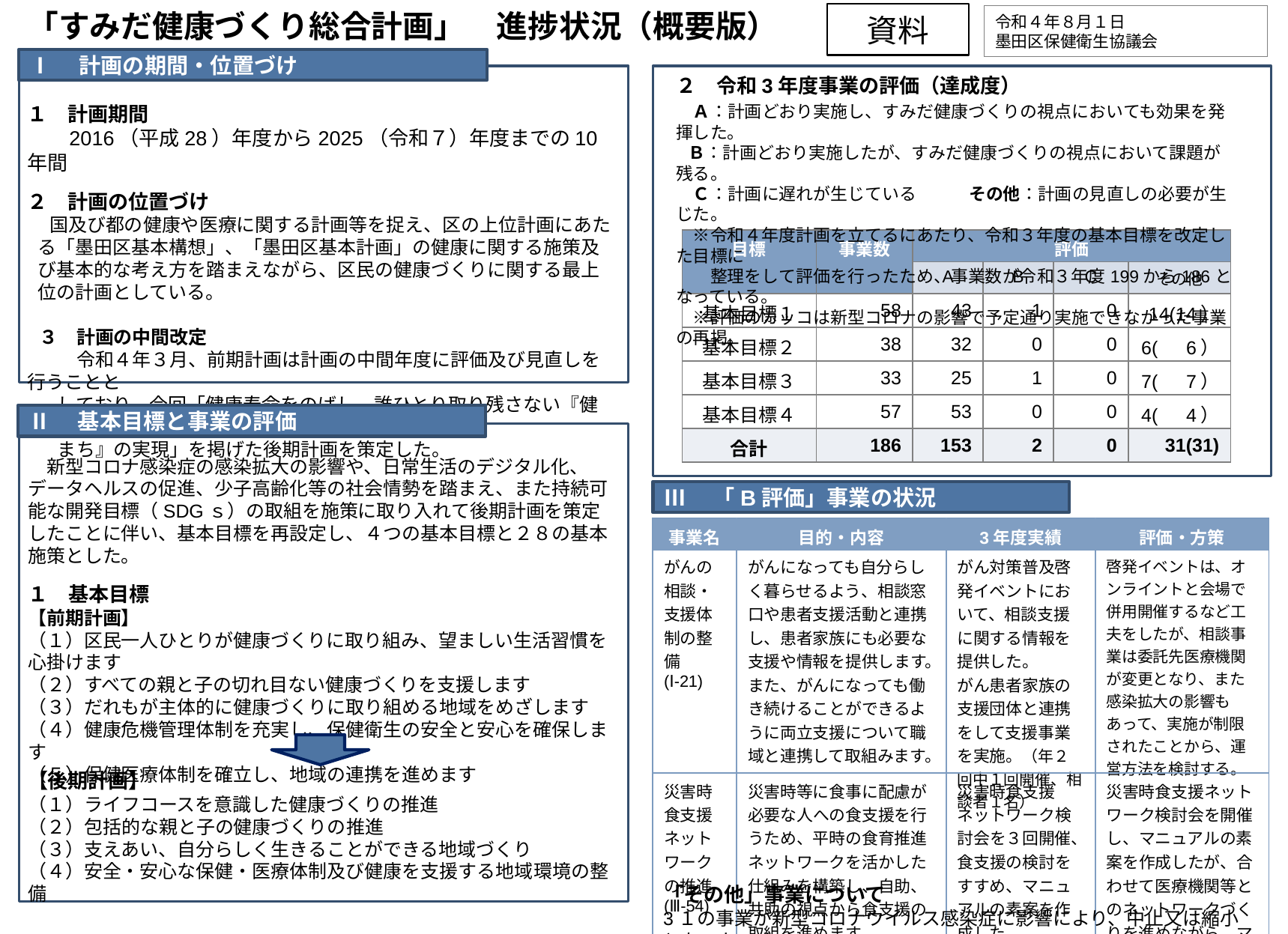

「すみだ健康づくり総合計画」　進捗状況（概要版）
資料
令和４年８月１日
墨田区保健衛生協議会

２　令和3年度事業の評価（達成度）

Ⅰ　計画の期間・位置づけ

　Ａ：計画どおり実施し、すみだ健康づくりの視点においても効果を発揮した。
  Ｂ：計画どおり実施したが、すみだ健康づくりの視点において課題が残る。
　Ｃ：計画に遅れが生じている　　　その他：計画の見直しの必要が生じた。
　※令和４年度計画を立てるにあたり、令和３年度の基本目標を改定した目標に
　　整理をして評価を行ったため、事業数が令和３年度199から186となっている。
　※評価のカッコは新型コロナの影響で予定通り実施できなかった事業の再掲。
１　計画期間
　　2016（平成28）年度から2025（令和７）年度までの10年間

２　計画の位置づけ
国及び都の健康や医療に関する計画等を捉え、区の上位計画にあたる「墨田区基本構想」、「墨田区基本計画」の健康に関する施策及び基本的な考え方を踏まえながら、区民の健康づくりに関する最上位の計画としている。

３　計画の中間改定
　　令和４年３月、前期計画は計画の中間年度に評価及び見直しを行うことと
　しており、今回「健康寿命をのばし、誰ひとり取り残さない『健康長寿日本一の
　まち』の実現」を掲げた後期計画を策定した。
| 目標 | 事業数 | 評価 |  |  |  |
| --- | --- | --- | --- | --- | --- |
|  |  | A | B | C | その他 |
| 基本目標１ | 58 | 43 | 1 | 0 | 14(14） |
| 基本目標２ | 38 | 32 | 0 | 0 | 6(　6） |
| 基本目標３ | 33 | 25 | 1 | 0 | 7(　7） |
| 基本目標４ | 57 | 53 | 0 | 0 | 4(　4） |
| 合計 | 186 | 153 | 2 | 0 | 31(31) |
Ⅱ　基本目標と事業の評価

　新型コロナ感染症の感染拡大の影響や、日常生活のデジタル化、データヘルスの促進、少子高齢化等の社会情勢を踏まえ、また持続可能な開発目標（SDGｓ）の取組を施策に取り入れて後期計画を策定したことに伴い、基本目標を再設定し、４つの基本目標と２８の基本施策とした。

１　基本目標
【前期計画】
（１）区民一人ひとりが健康づくりに取り組み、望ましい生活習慣を心掛けます
（２）すべての親と子の切れ目ない健康づくりを支援します
（３）だれもが主体的に健康づくりに取り組める地域をめざします
（４）健康危機管理体制を充実し、保健衛生の安全と安心を確保します
（５）保健医療体制を確立し、地域の連携を進めます
Ⅲ　「B評価」事業の状況
| 事業名 | 目的・内容 | 3年度実績 | 評価・方策 |
| --- | --- | --- | --- |
| がんの相談・支援体制の整備 (Ⅰ-21) | がんになっても自分らしく暮らせるよう、相談窓口や患者支援活動と連携し、患者家族にも必要な支援や情報を提供します。また、がんになっても働き続けることができるように両立支援について職域と連携して取組みます。 | がん対策普及啓発イベントにおいて、相談支援に関する情報を提供した。 がん患者家族の支援団体と連携をして支援事業を実施。（年２回中１回開催、相談者１名） | 啓発イベントは、オンライントと会場で併用開催するなど工夫をしたが、相談事業は委託先医療機関が変更となり、また感染拡大の影響もあって、実施が制限されたことから、運営方法を検討する。 |
| 災害時食支援ネットワークの推進 (Ⅲ-54) | 災害時等に食事に配慮が必要な人への食支援を行うため、平時の食育推進ネットワークを活かした仕組みを構築し、自助、共助の視点から食支援の取組を進めます。 | 災害時食支援ネットワーク検討会を３回開催、食支援の検討をすすめ、マニュアルの素案を作成した。 | 災害時食支援ネットワーク検討会を開催し、マニュアルの素案を作成したが、合わせて医療機関等とのネットワークづくりを進めながら、マニュアルを策定する。 |

【後期計画】
（１）ライフコースを意識した健康づくりの推進
（２）包括的な親と子の健康づくりの推進
（３）支えあい、自分らしく生きることができる地域づくり
（４）安全・安心な保健・医療体制及び健康を支援する地域環境の整備
「その他」事業について
3１の事業が新型コロナウイルス感染症に影響により、中止又は縮小となった。